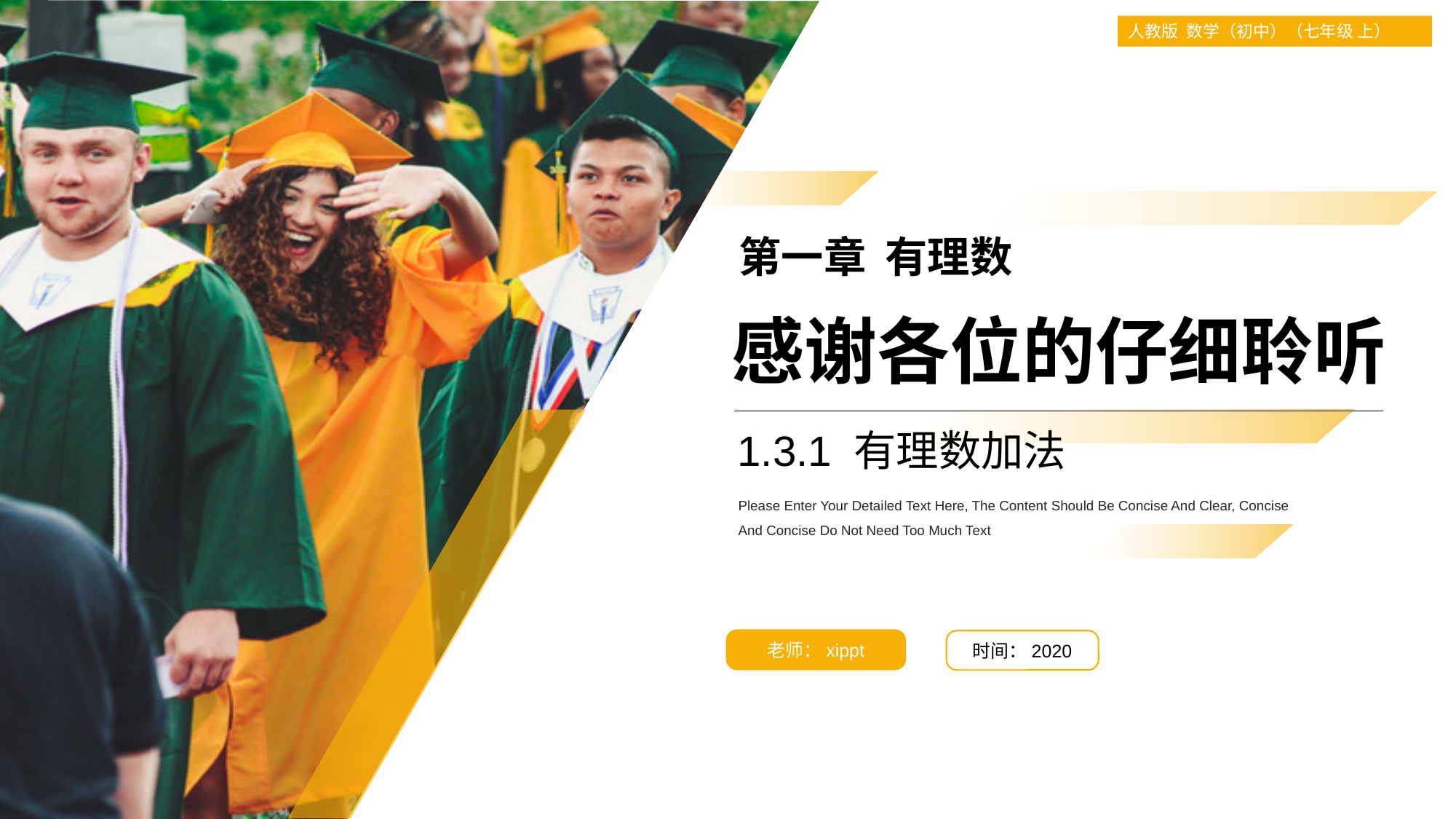

人教版  数学（初中）（七年级 上）

第一章  有理数
感谢各位的仔细聆听
1.3.1 有理数加法

Please Enter Your Detailed Text Here, The Content Should Be Concise And Clear, Concise And Concise Do Not Need Too Much Text

老师：xippt
时间：2020